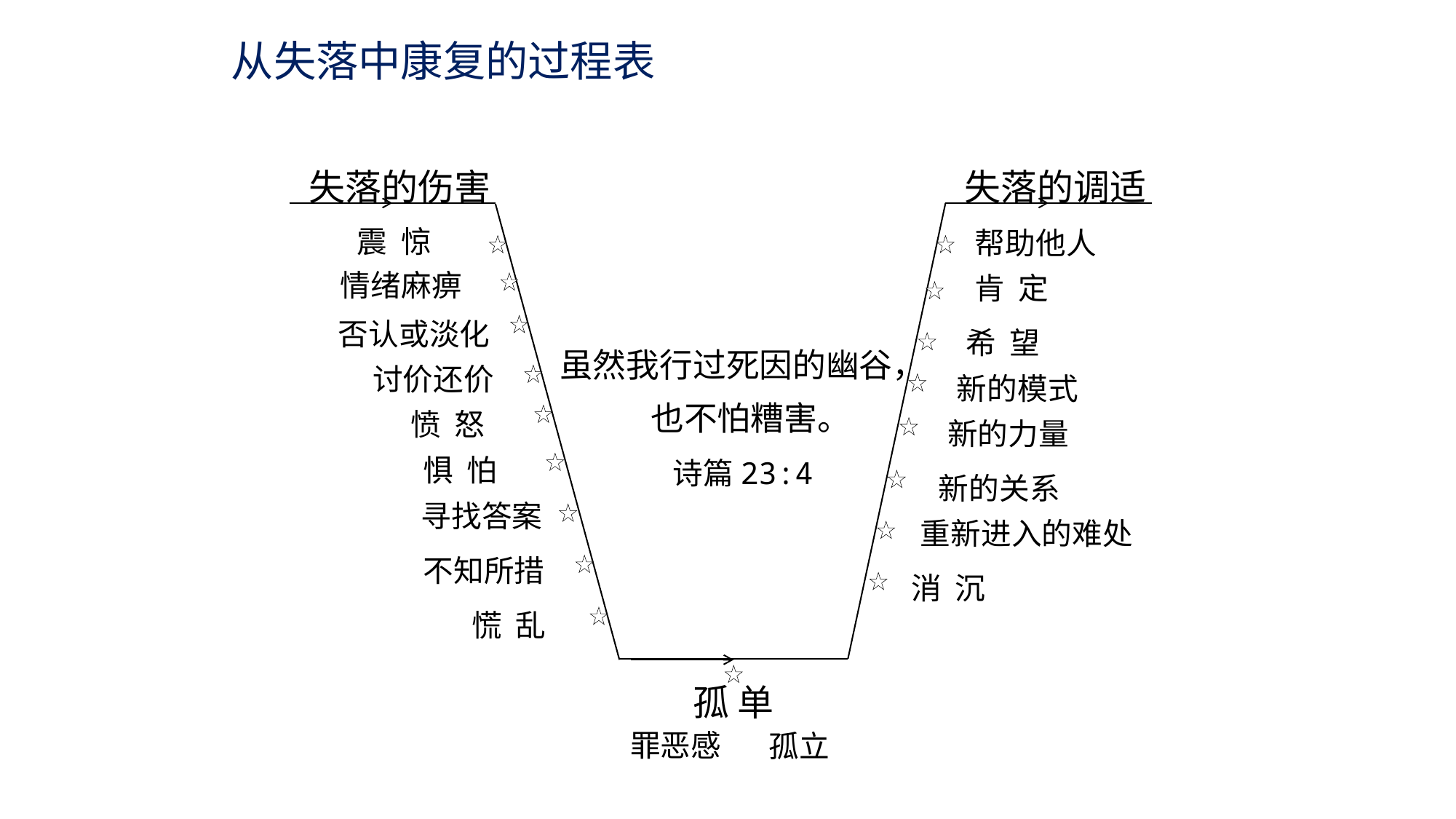

从失落中康复的过程表
失落的伤害
失落的调适
震  惊
帮助他人

情绪麻痹
肯  定

否认或淡化

希  望
虽然我行过死因的幽谷，
 也不怕糟害。
诗篇23:4

讨价还价
新的模式

愤  怒

新的力量

惧  怕

新的关系

寻找答案

重新进入的难处

不知所措

消  沉

慌  乱

孤 单
罪恶感
孤立